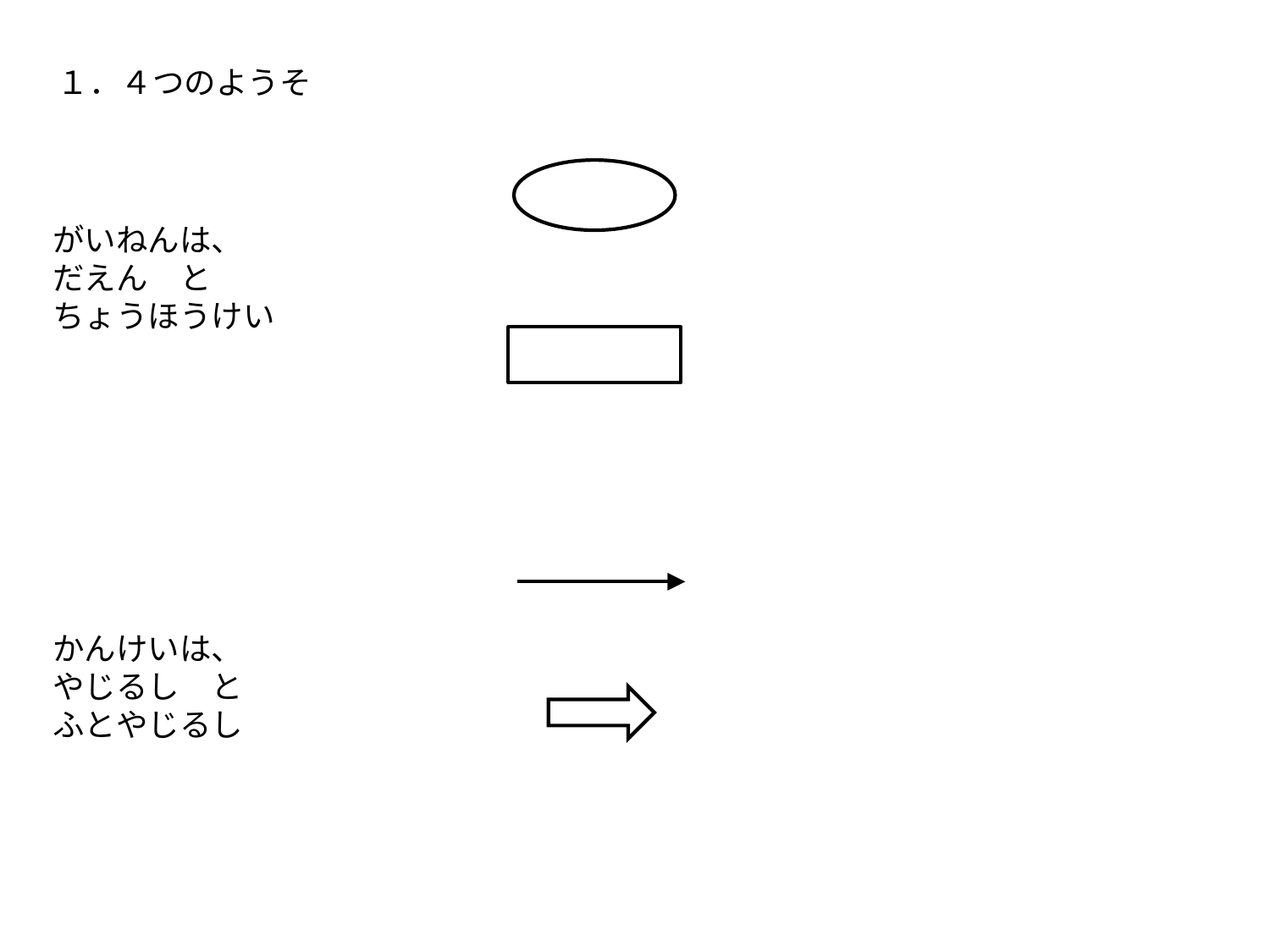

１．４つのようそ

がいねんは、
だえん　と
ちょうほうけい

かんけいは、
やじるし　と
ふとやじるし